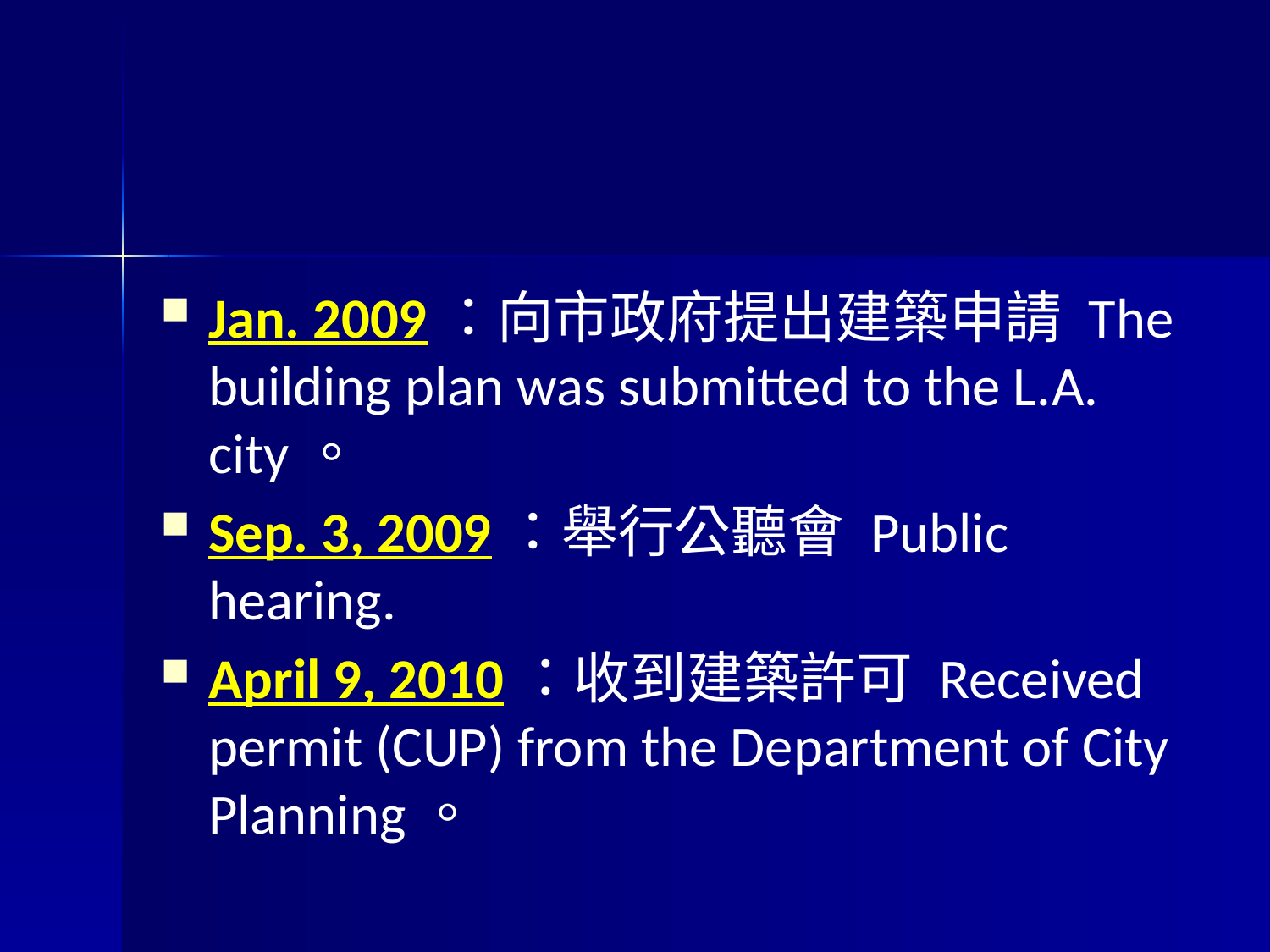

#
Jan. 2009：向市政府提出建築申請 The building plan was submitted to the L.A. city。
Sep. 3, 2009：舉行公聽會 Public hearing.
April 9, 2010：收到建築許可 Received  permit (CUP) from the Department of City Planning。